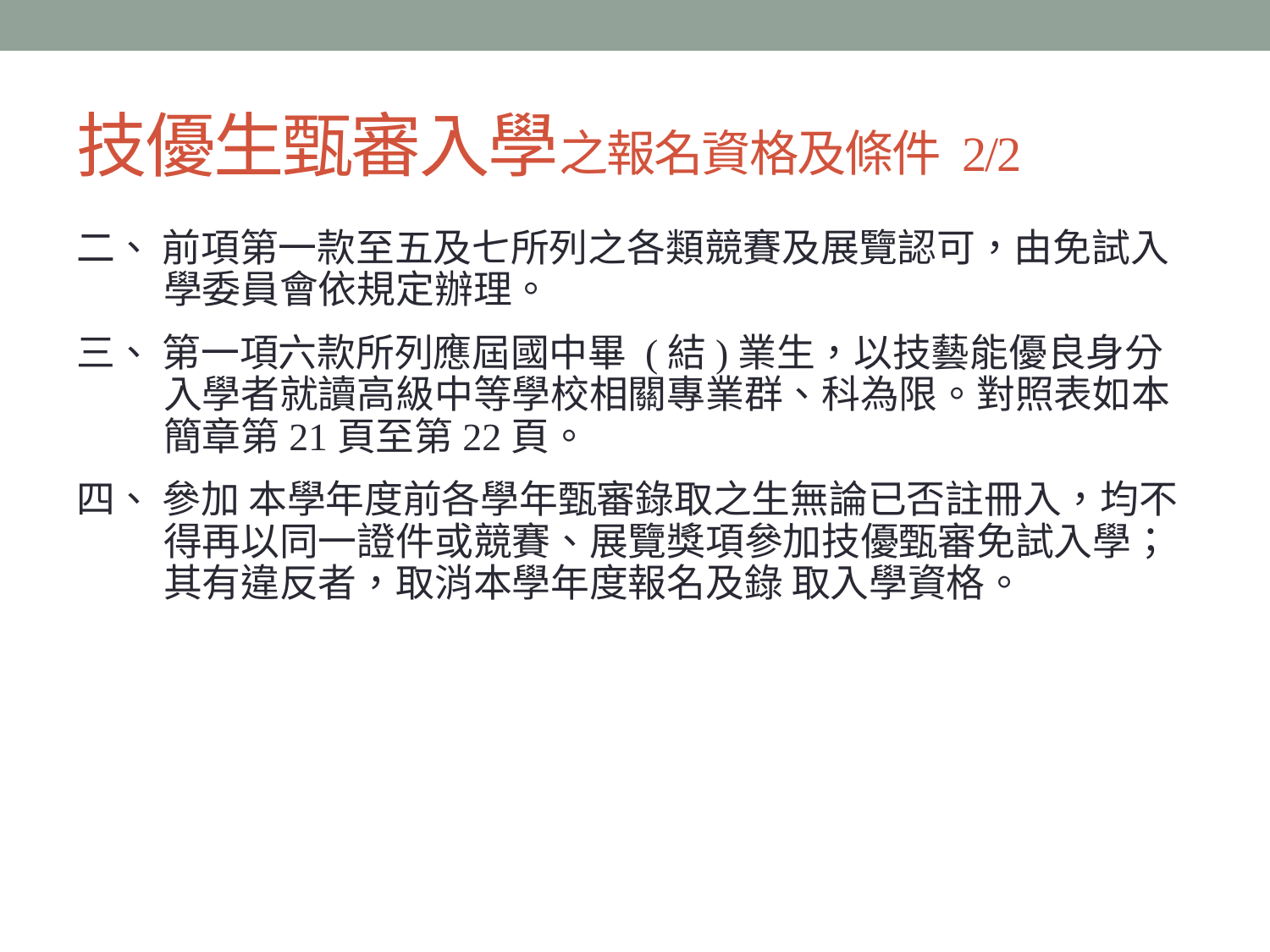

# 技優生甄審入學之報名資格及條件 2/2
二、 前項第一款至五及七所列之各類競賽及展覽認可，由免試入學委員會依規定辦理。
三、 第一項六款所列應屆國中畢 (結)業生，以技藝能優良身分入學者就讀高級中等學校相關專業群、科為限。對照表如本簡章第21頁至第22頁。
四、 參加 本學年度前各學年甄審錄取之生無論已否註冊入，均不得再以同一證件或競賽、展覽獎項參加技優甄審免試入學；其有違反者，取消本學年度報名及錄 取入學資格。